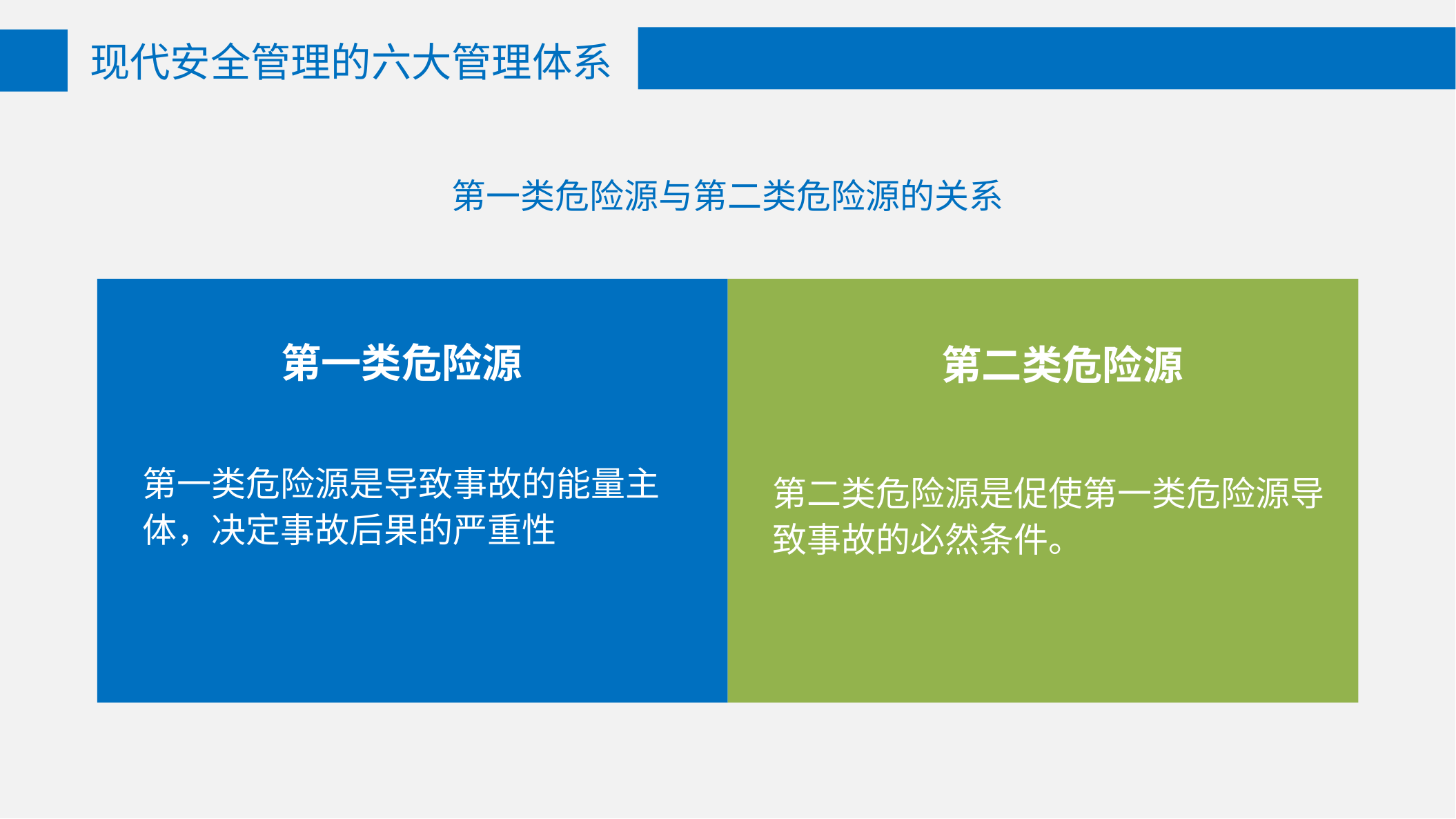

现代安全管理的六大管理体系
第一类危险源与第二类危险源的关系

第一类危险源
第二类危险源
第一类危险源是导致事故的能量主体，决定事故后果的严重性
第二类危险源是促使第一类危险源导致事故的必然条件。